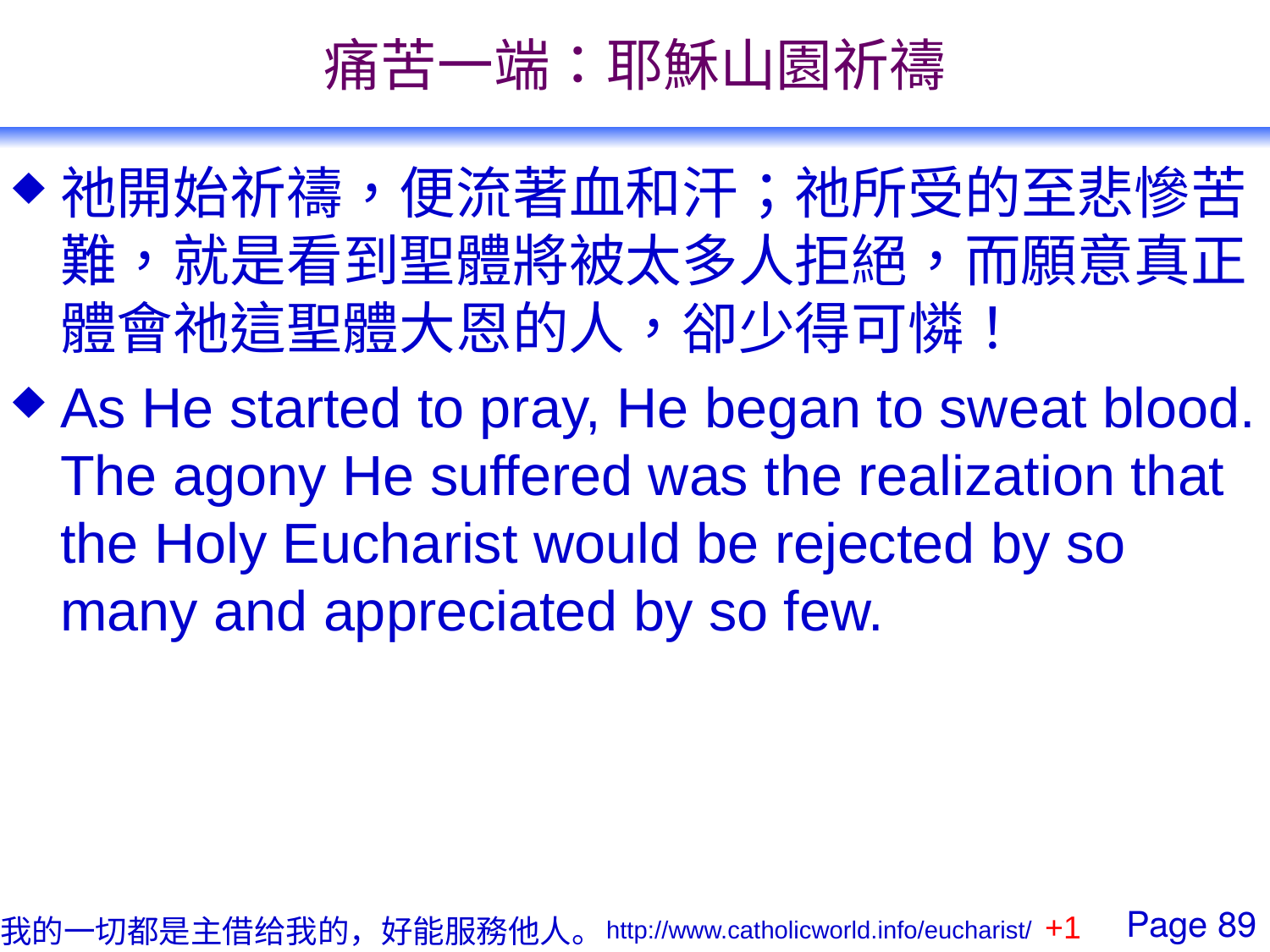

# 痛苦一端：耶穌山園祈禱
祂開始祈禱，便流著血和汗；祂所受的至悲慘苦難，就是看到聖體將被太多人拒絕，而願意真正體會祂這聖體大恩的人，卻少得可憐！
As He started to pray, He began to sweat blood. The agony He suffered was the realization that the Holy Eucharist would be rejected by so many and appreciated by so few.
+1